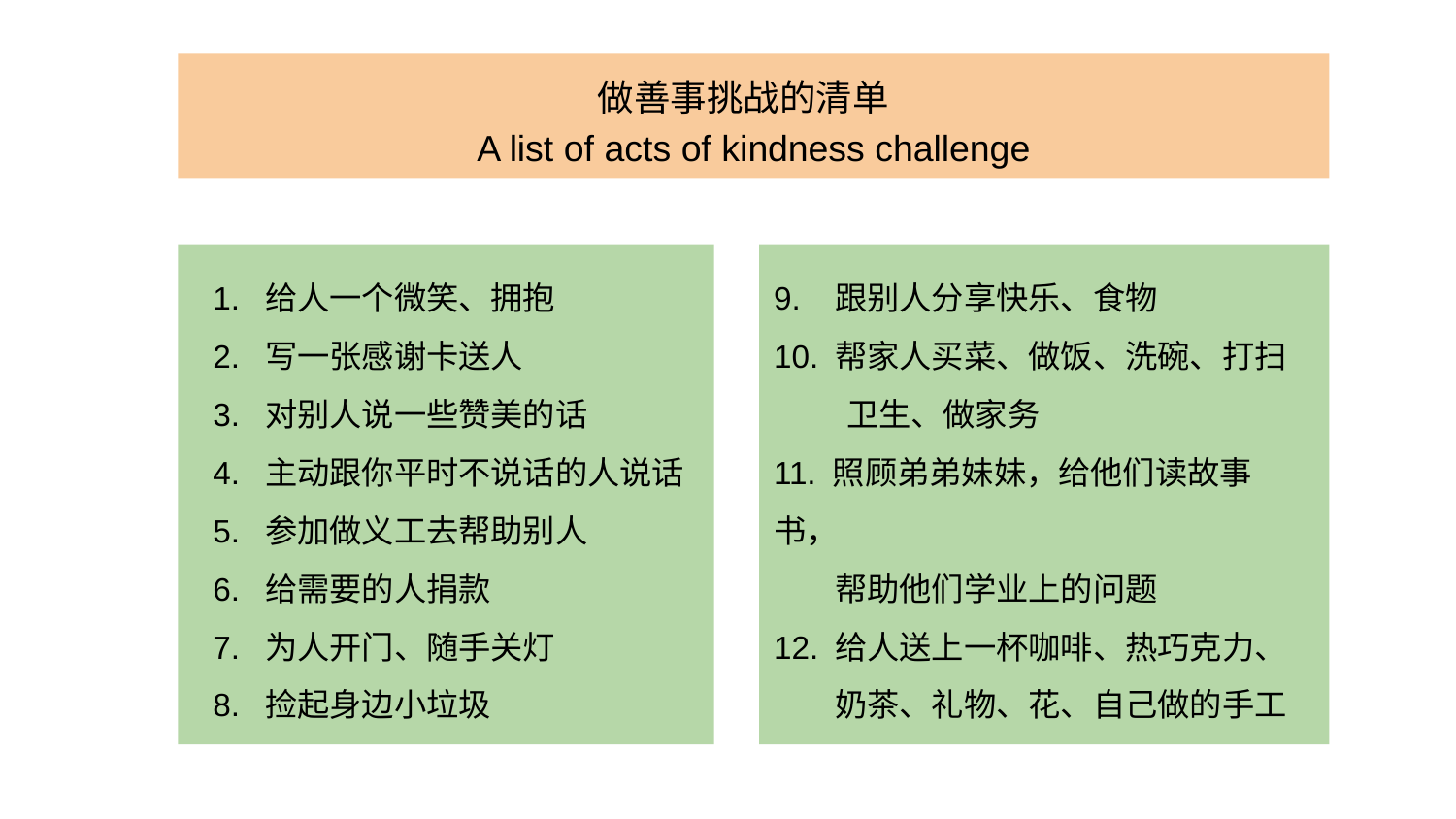

# 做善事挑战的清单
A list of acts of kindness challenge
给人一个微笑、拥抱
写一张感谢卡送人
对别人说一些赞美的话
主动跟你平时不说话的人说话
参加做义工去帮助别人
给需要的人捐款
为人开门、随手关灯
捡起身边小垃圾

9.   跟别人分享快乐、食物
10. 帮家人买菜、做饭、洗碗、打扫
卫生、做家务
11. 照顾弟弟妹妹，给他们读故事书，
      帮助他们学业上的问题
12. 给人送上一杯咖啡、热巧克力、
      奶茶、礼物、花、自己做的手工